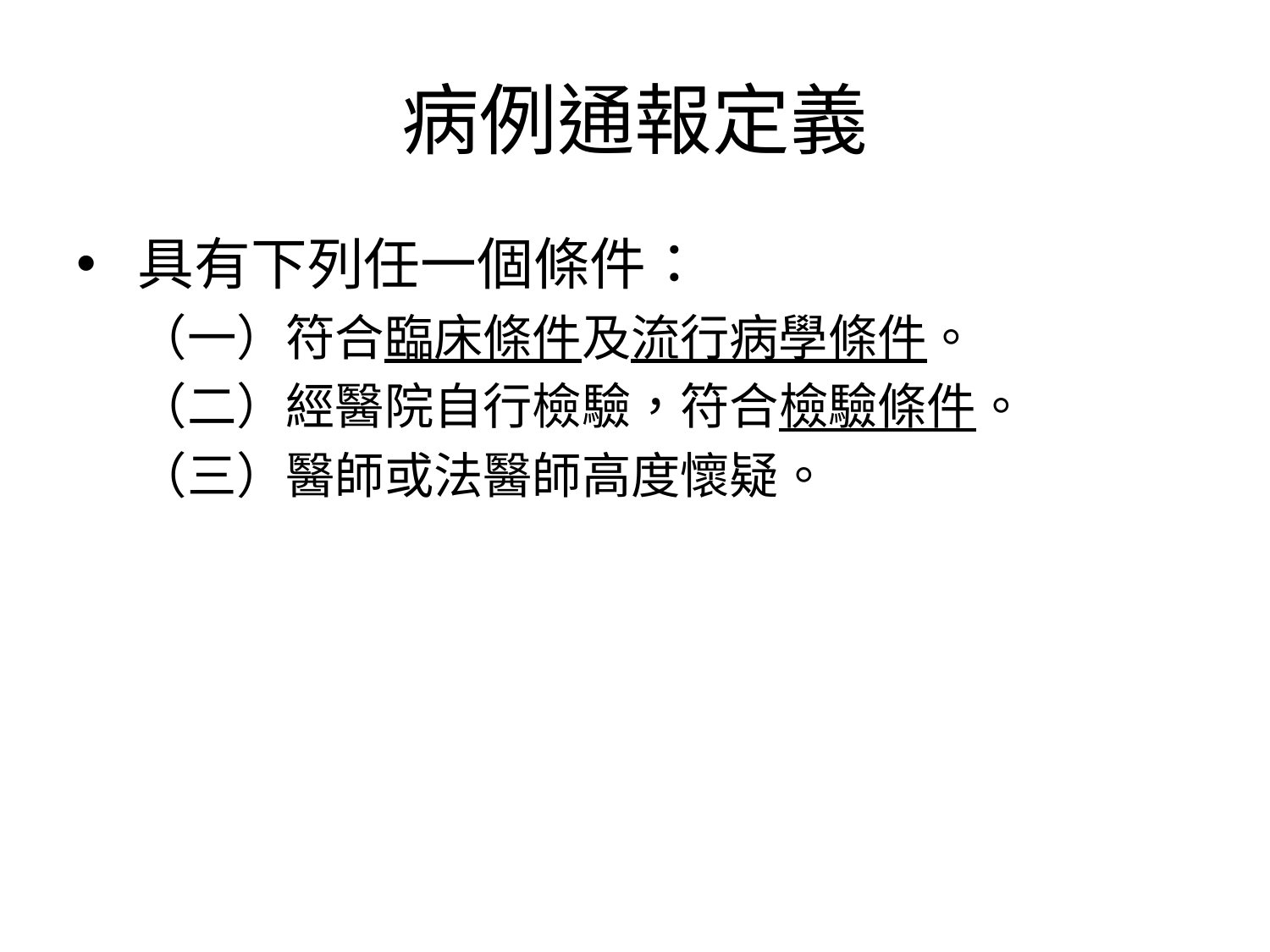

# 病例通報定義
具有下列任一個條件：
（一）符合臨床條件及流行病學條件。
（二）經醫院自行檢驗，符合檢驗條件。
（三）醫師或法醫師高度懷疑。